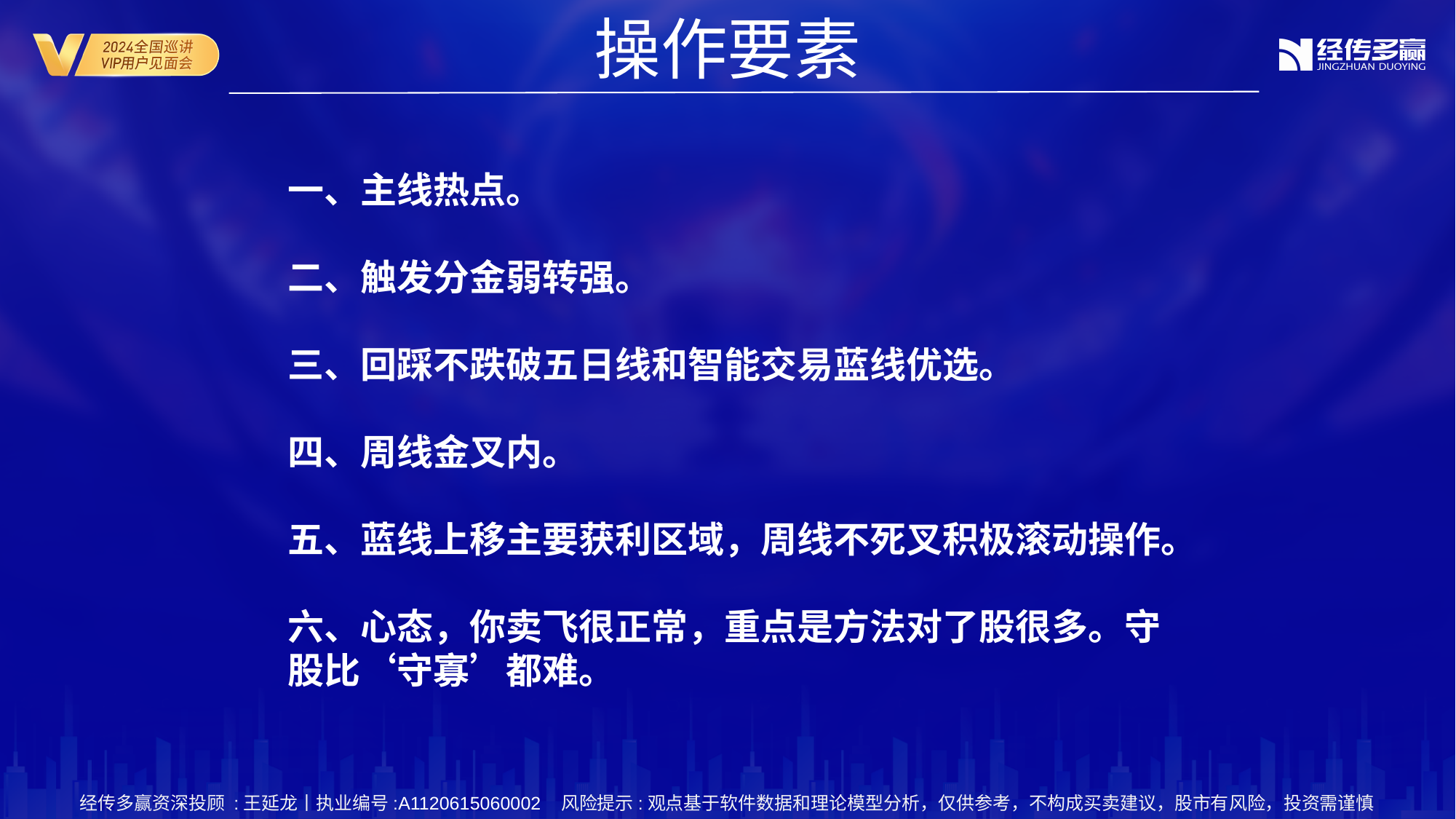

操作要素
一、主线热点。

二、触发分金弱转强。

三、回踩不跌破五日线和智能交易蓝线优选。

四、周线金叉内。

五、蓝线上移主要获利区域，周线不死叉积极滚动操作。

六、心态，你卖飞很正常，重点是方法对了股很多。守股比‘守寡’都难。